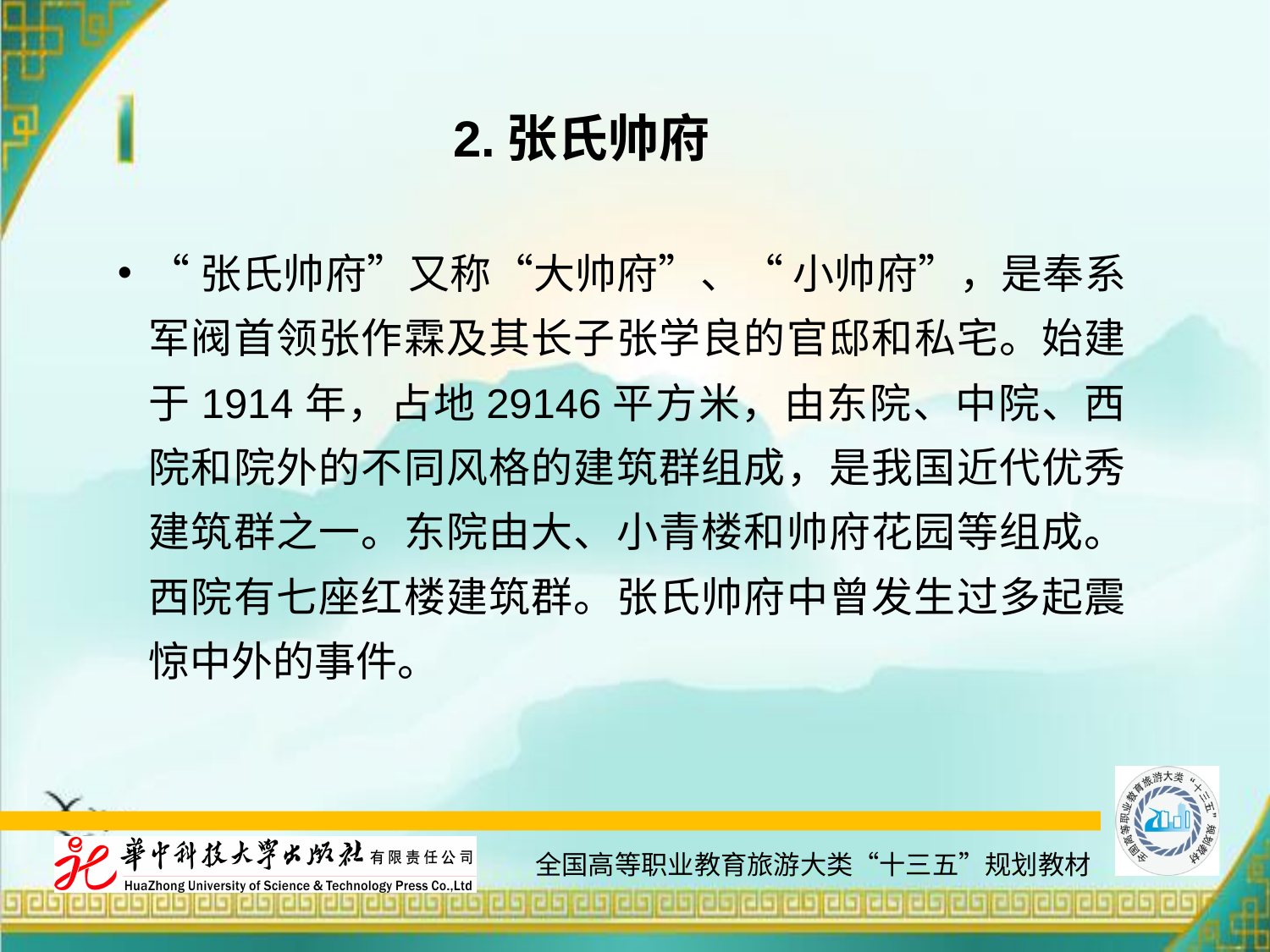

# 2.张氏帅府
“张氏帅府”又称“大帅府”、“ 小帅府”，是奉系军阀首领张作霖及其长子张学良的官邸和私宅。始建于1914年，占地29146平方米，由东院、中院、西院和院外的不同风格的建筑群组成，是我国近代优秀建筑群之一。东院由大、小青楼和帅府花园等组成。西院有七座红楼建筑群。张氏帅府中曾发生过多起震惊中外的事件。